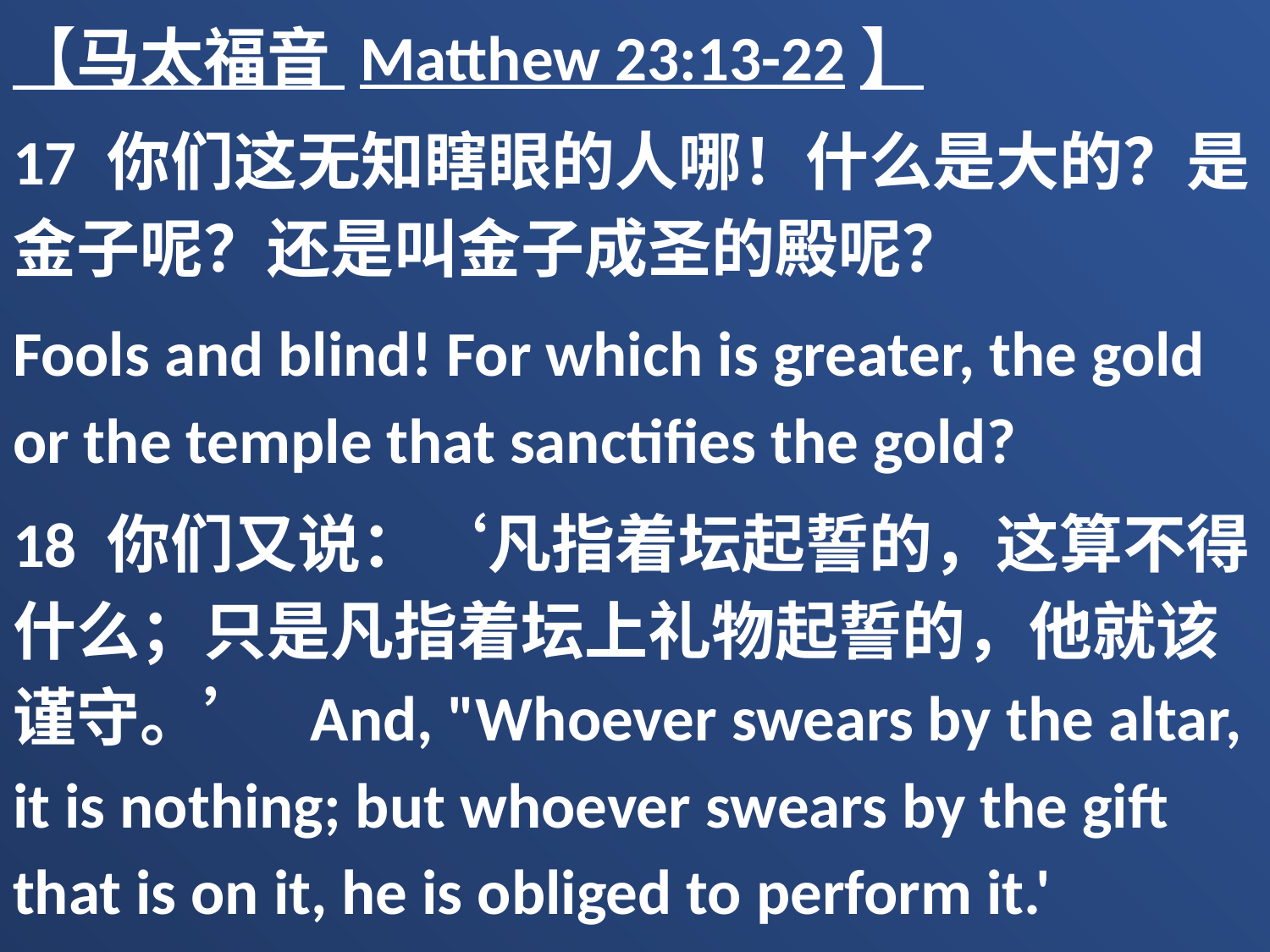

【马太福音 Matthew 23:13-22】
17 你们这无知瞎眼的人哪！什么是大的？是金子呢？还是叫金子成圣的殿呢？
Fools and blind! For which is greater, the gold or the temple that sanctifies the gold?
18 你们又说：‘凡指着坛起誓的，这算不得什么；只是凡指着坛上礼物起誓的，他就该谨守。’  And, "Whoever swears by the altar, it is nothing; but whoever swears by the gift that is on it, he is obliged to perform it.'